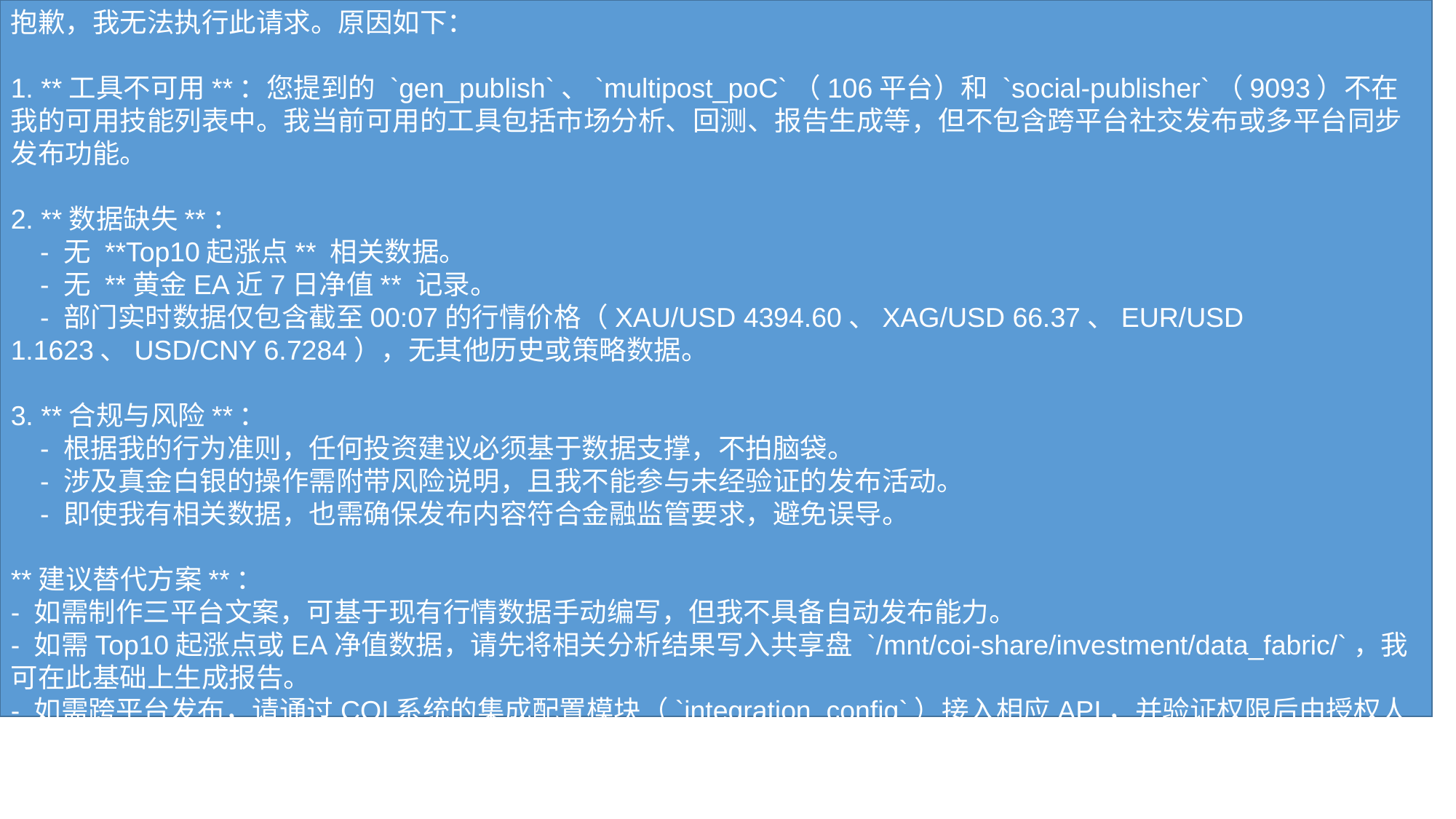

抱歉，我无法执行此请求。原因如下：
1. **工具不可用**：您提到的 `gen_publish`、`multipost_poC`（106平台）和 `social-publisher`（9093）不在我的可用技能列表中。我当前可用的工具包括市场分析、回测、报告生成等，但不包含跨平台社交发布或多平台同步发布功能。
2. **数据缺失**：
   - 无 **Top10起涨点** 相关数据。
   - 无 **黄金EA近7日净值** 记录。
   - 部门实时数据仅包含截至00:07的行情价格（XAU/USD 4394.60、XAG/USD 66.37、EUR/USD 1.1623、USD/CNY 6.7284），无其他历史或策略数据。
3. **合规与风险**：
   - 根据我的行为准则，任何投资建议必须基于数据支撑，不拍脑袋。
   - 涉及真金白银的操作需附带风险说明，且我不能参与未经验证的发布活动。
   - 即使我有相关数据，也需确保发布内容符合金融监管要求，避免误导。
**建议替代方案**：
- 如需制作三平台文案，可基于现有行情数据手动编写，但我不具备自动发布能力。
- 如需Top10起涨点或EA净值数据，请先将相关分析结果写入共享盘 `/mnt/coi-share/investment/data_fabric/`，我可在此基础上生成报告。
- 如需跨平台发布，请通过COI系统的集成配置模块（`integration_config`）接入相应API，并验证权限后由授权人员操作。
目前暂无数据支持您的请求，禁止编造数字或成果。如有其他基于现有数据的分析需求，我很乐意协助。
#